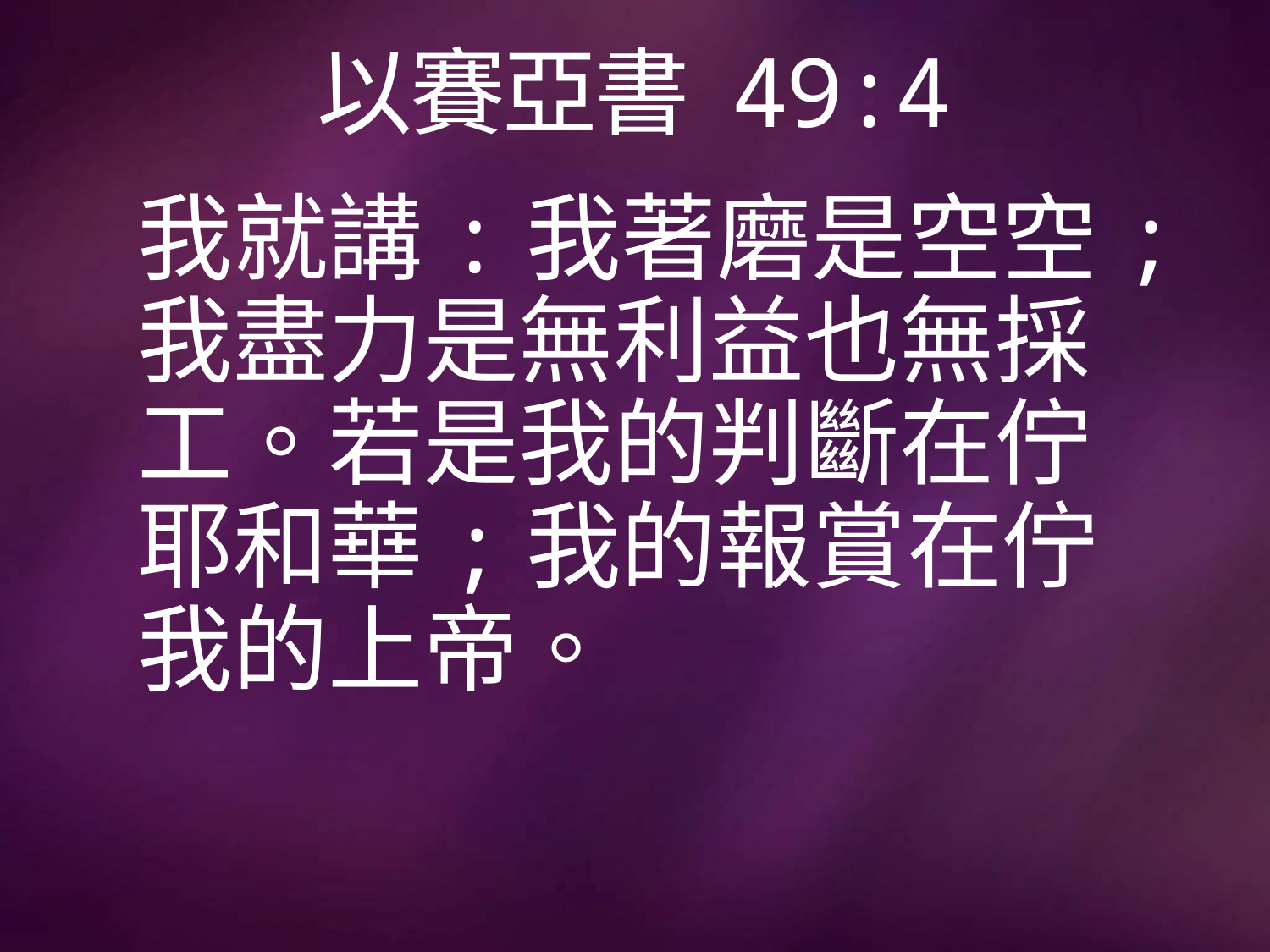

# 以賽亞書 49:4
我就講:我著磨是空空;我盡力是無利益也無採工。若是我的判斷在佇耶和華;我的報賞在佇我的上帝。